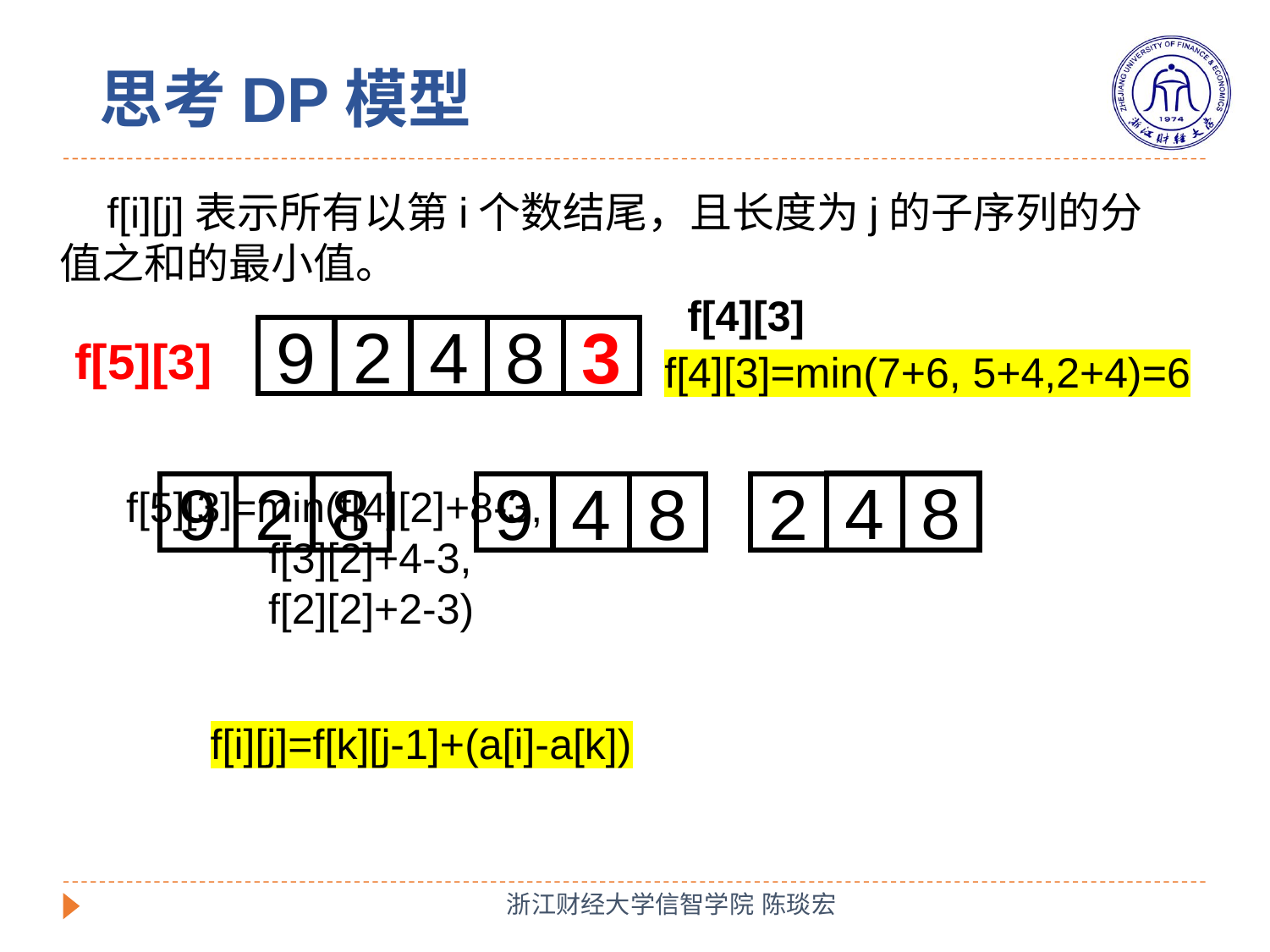

# 思考DP模型
    f[i][j]表示所有以第i个数结尾，且长度为j的子序列的分值之和的最小值。
f[4][3]
9

2

4

8

3

f[5][3]
f[4][3]=min(7+6, 5+4,2+4)=6
4

8

4

8

2

9

2

8

9

f[5][3]=min(f[4][2]+8-3,
            f[3][2]+4-3,
            f[2][2]+2-3)
f[i][j]=f[k][j-1]+(a[i]-a[k])
浙江财经大学信智学院 陈琰宏
60